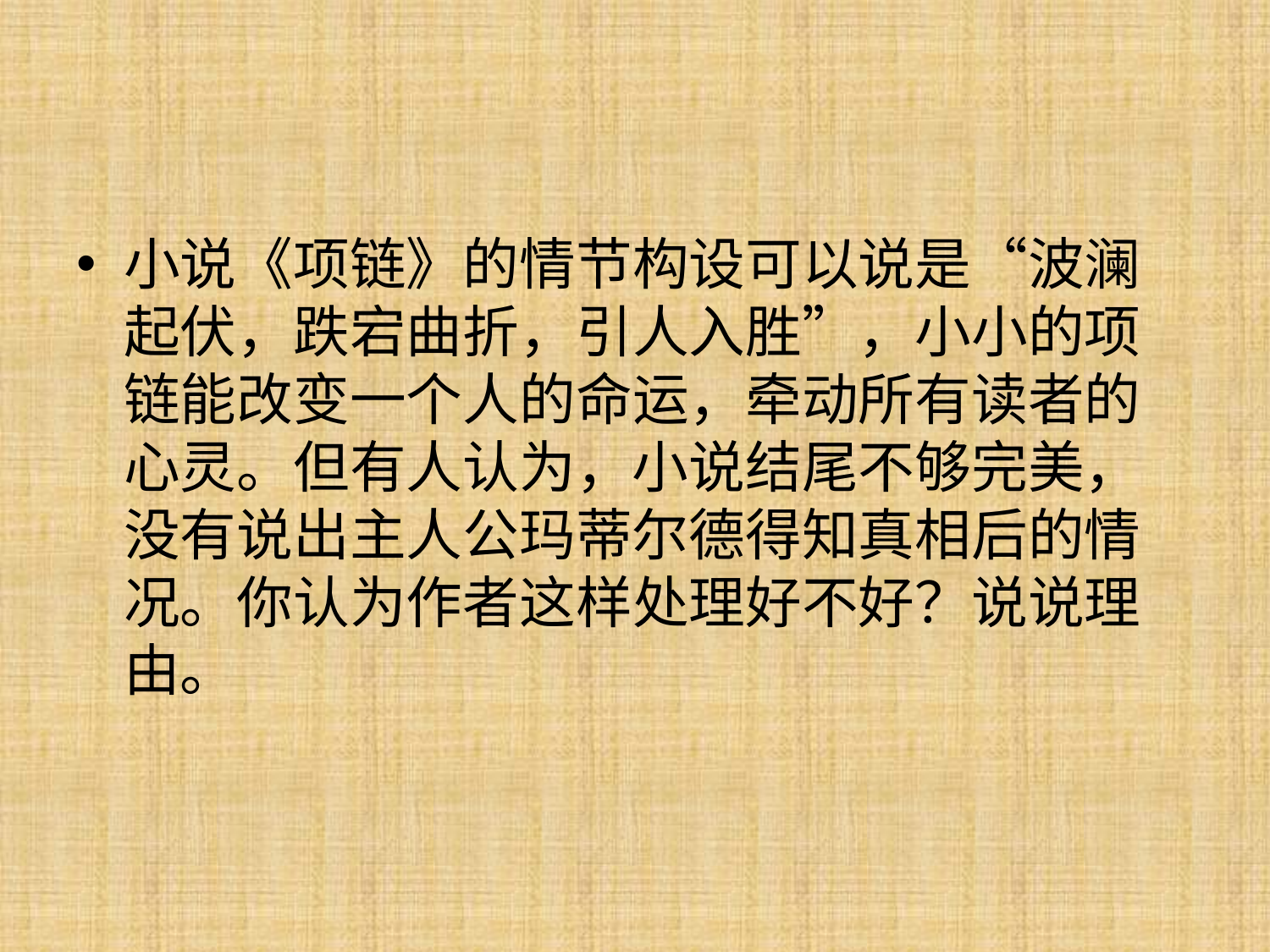

#
小说《项链》的情节构设可以说是“波澜起伏，跌宕曲折，引人入胜”，小小的项链能改变一个人的命运，牵动所有读者的心灵。但有人认为，小说结尾不够完美，没有说出主人公玛蒂尔德得知真相后的情况。你认为作者这样处理好不好？说说理由。